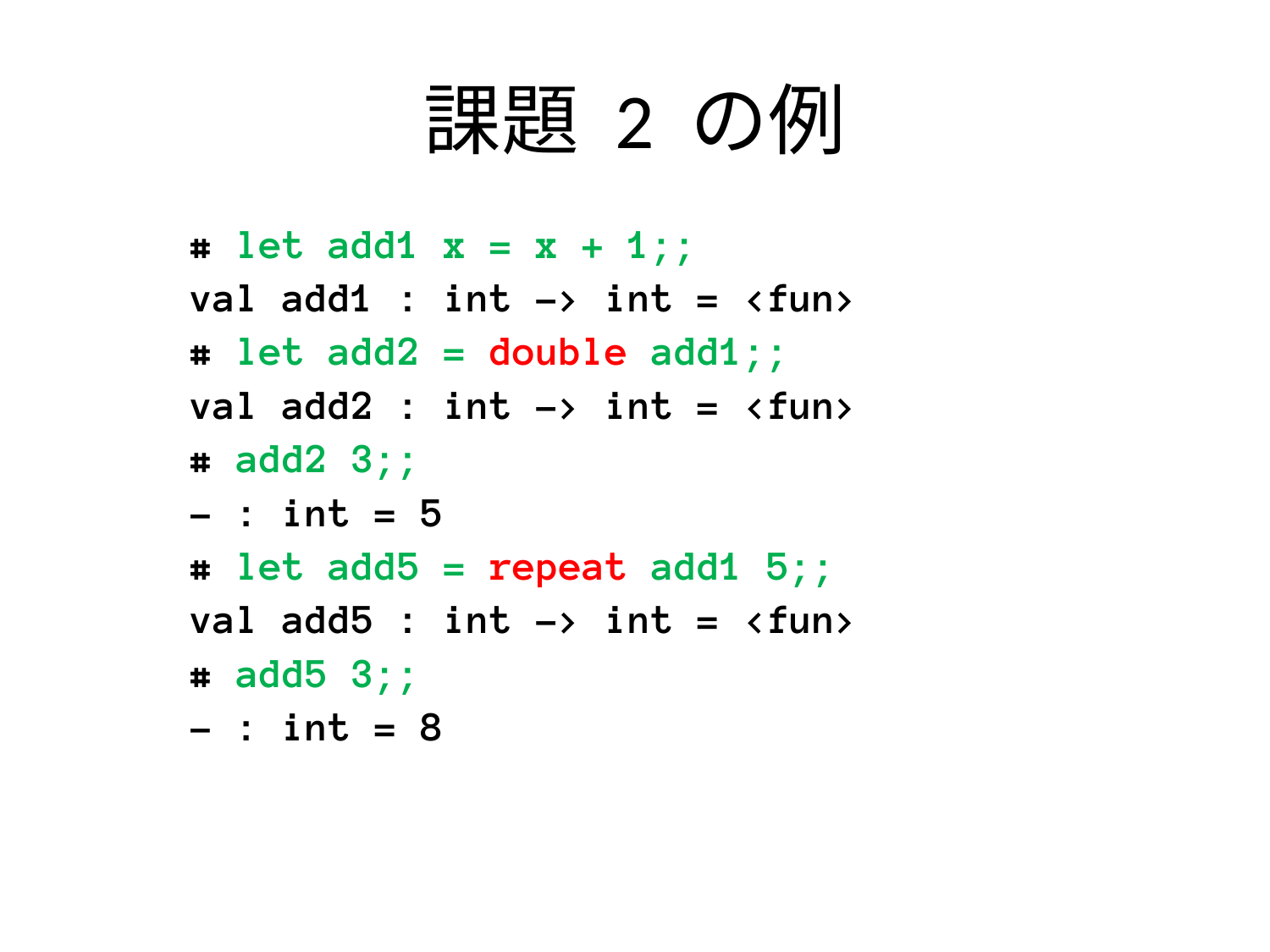

# 課題 2 の例
# let add1 x = x + 1;;
val add1 : int -> int = <fun>
# let add2 = double add1;;
val add2 : int -> int = <fun>
# add2 3;;
- : int = 5
# let add5 = repeat add1 5;;
val add5 : int -> int = <fun>
# add5 3;;
- : int = 8